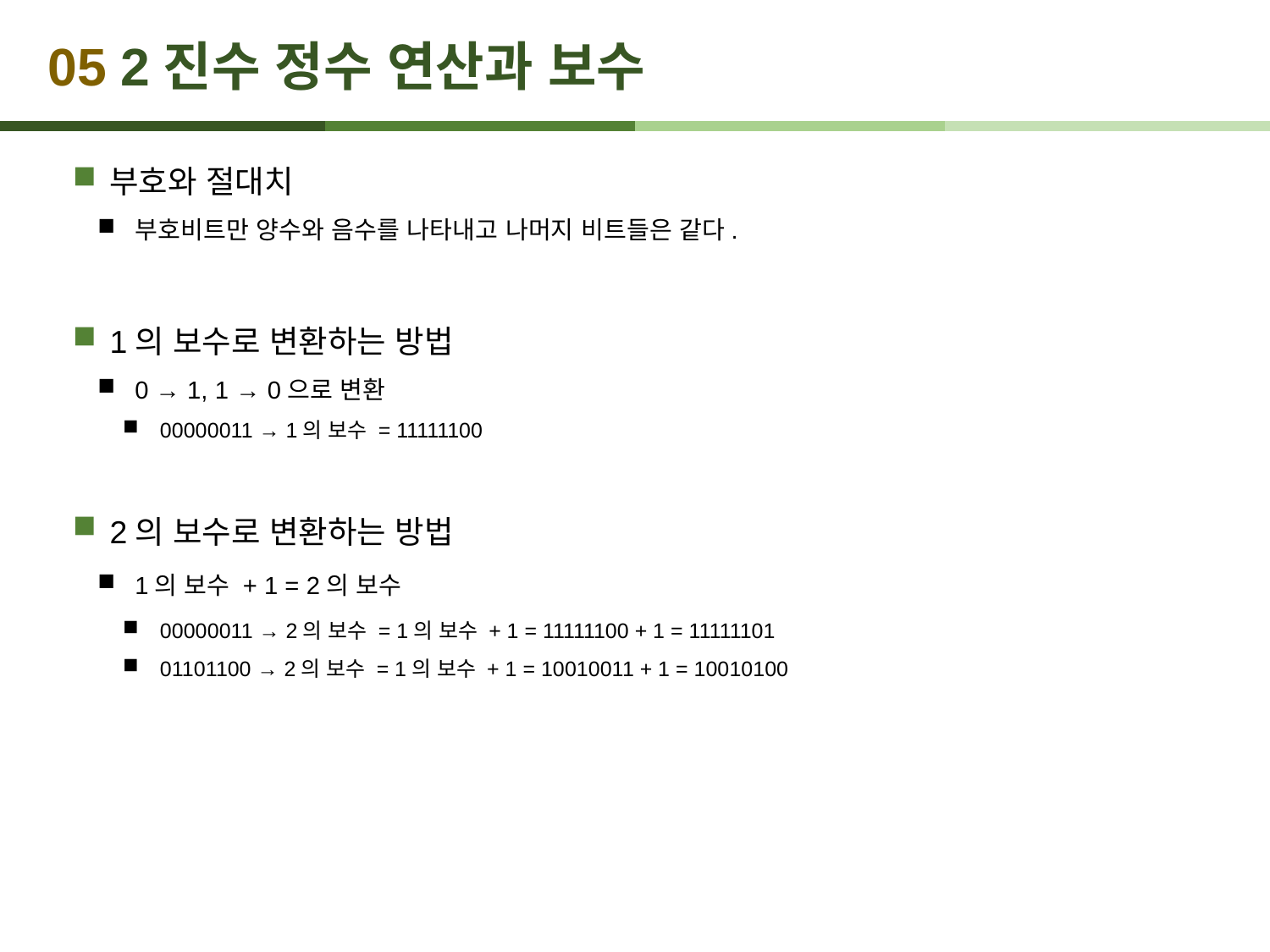

# 05 2진수 정수 연산과 보수
부호와 절대치
부호비트만 양수와 음수를 나타내고 나머지 비트들은 같다.

1의 보수로 변환하는 방법
0 → 1, 1 → 0으로 변환
00000011 → 1의 보수 = 11111100

2의 보수로 변환하는 방법
1의 보수 + 1 = 2의 보수
00000011 → 2의 보수 = 1의 보수 + 1 = 11111100 + 1 = 11111101
01101100 → 2의 보수 = 1의 보수 + 1 = 10010011 + 1 = 10010100